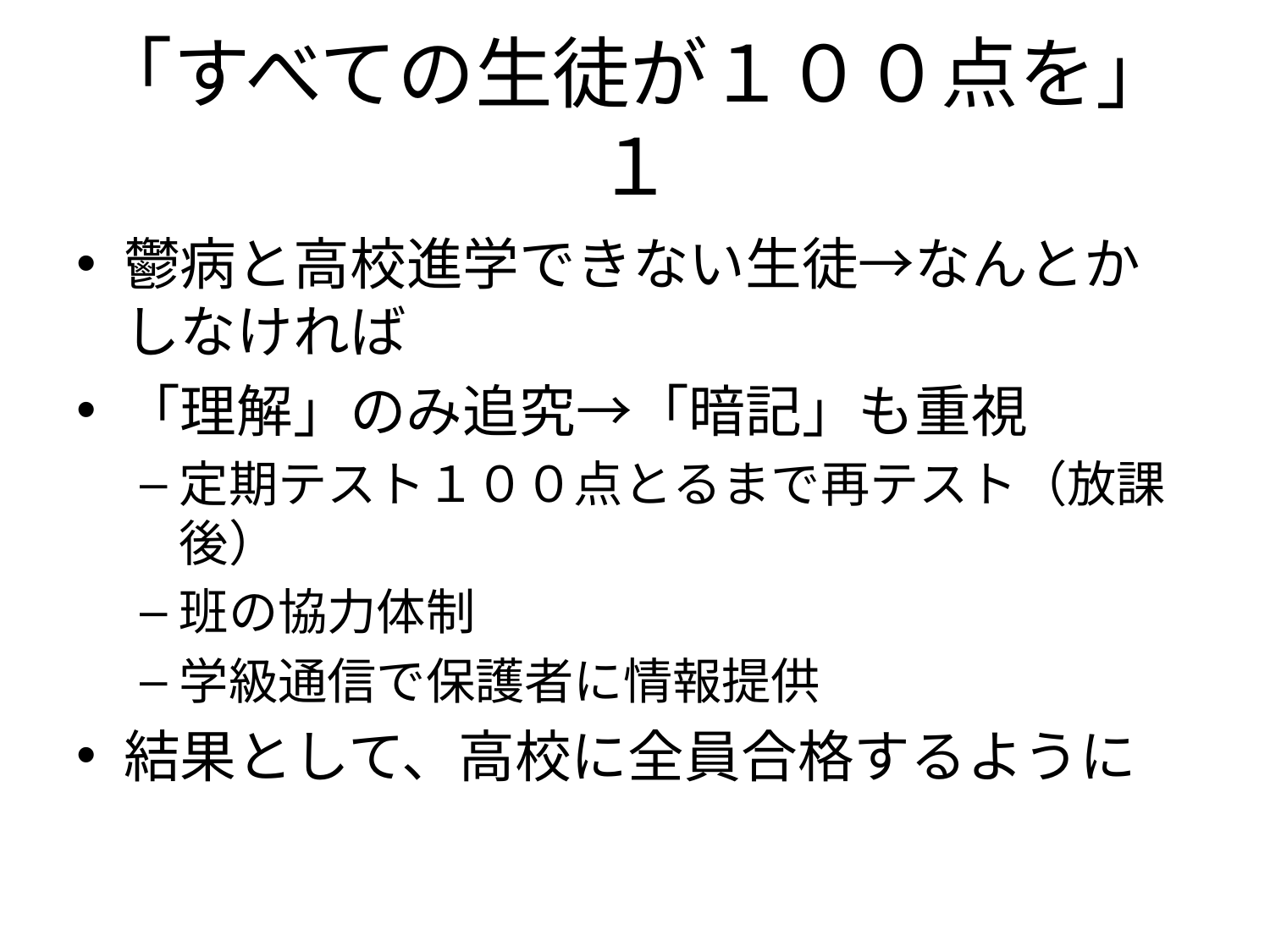

# 「すべての生徒が１００点を」１
鬱病と高校進学できない生徒→なんとかしなければ
「理解」のみ追究→「暗記」も重視
定期テスト１００点とるまで再テスト（放課後）
班の協力体制
学級通信で保護者に情報提供
結果として、高校に全員合格するように